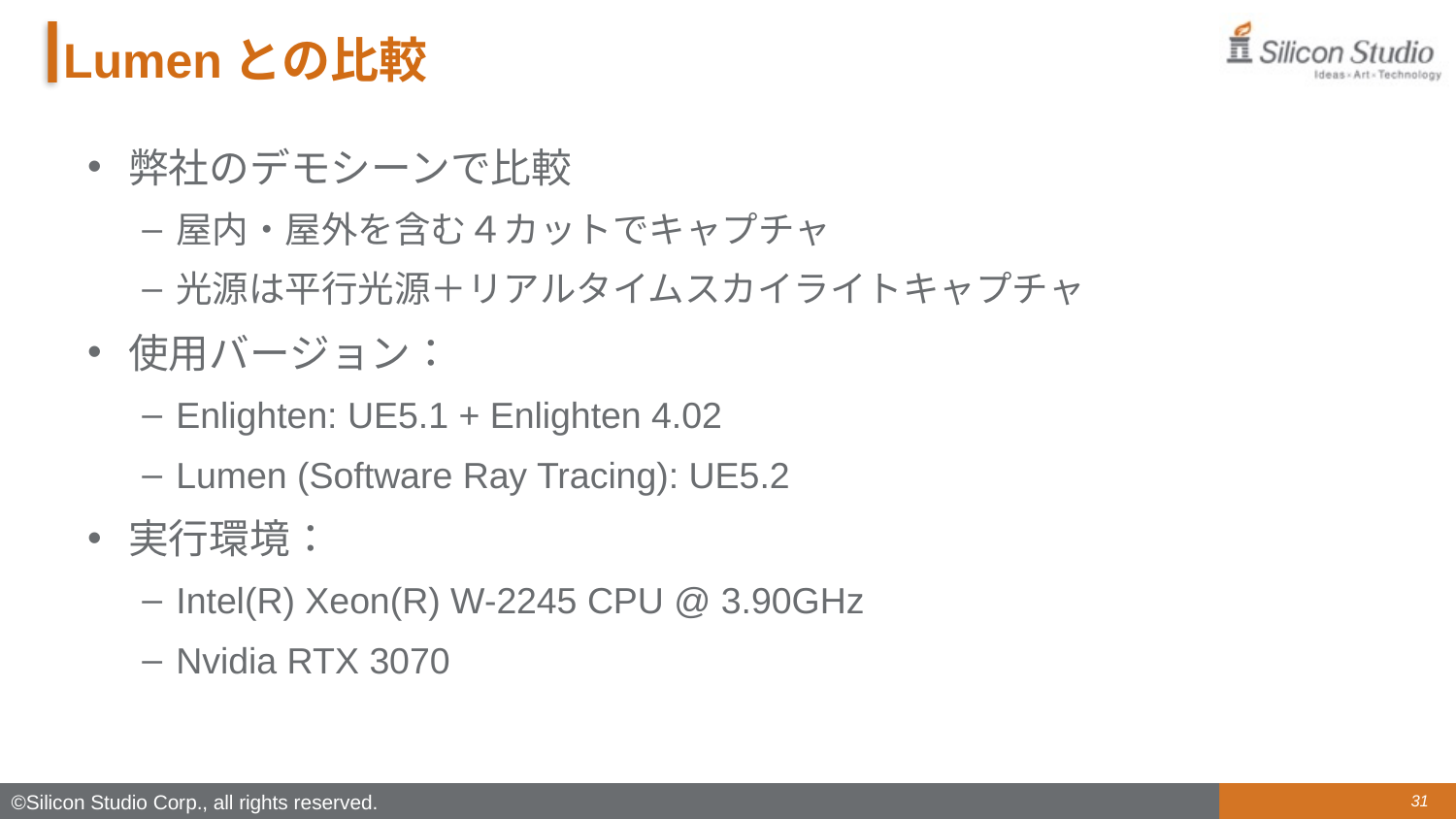

# Lumenとの比較
弊社のデモシーンで比較
屋内・屋外を含む４カットでキャプチャ
光源は平行光源＋リアルタイムスカイライトキャプチャ
使用バージョン：
Enlighten: UE5.1 + Enlighten 4.02
Lumen (Software Ray Tracing): UE5.2
実行環境：
Intel(R) Xeon(R) W-2245 CPU @ 3.90GHz
Nvidia RTX 3070